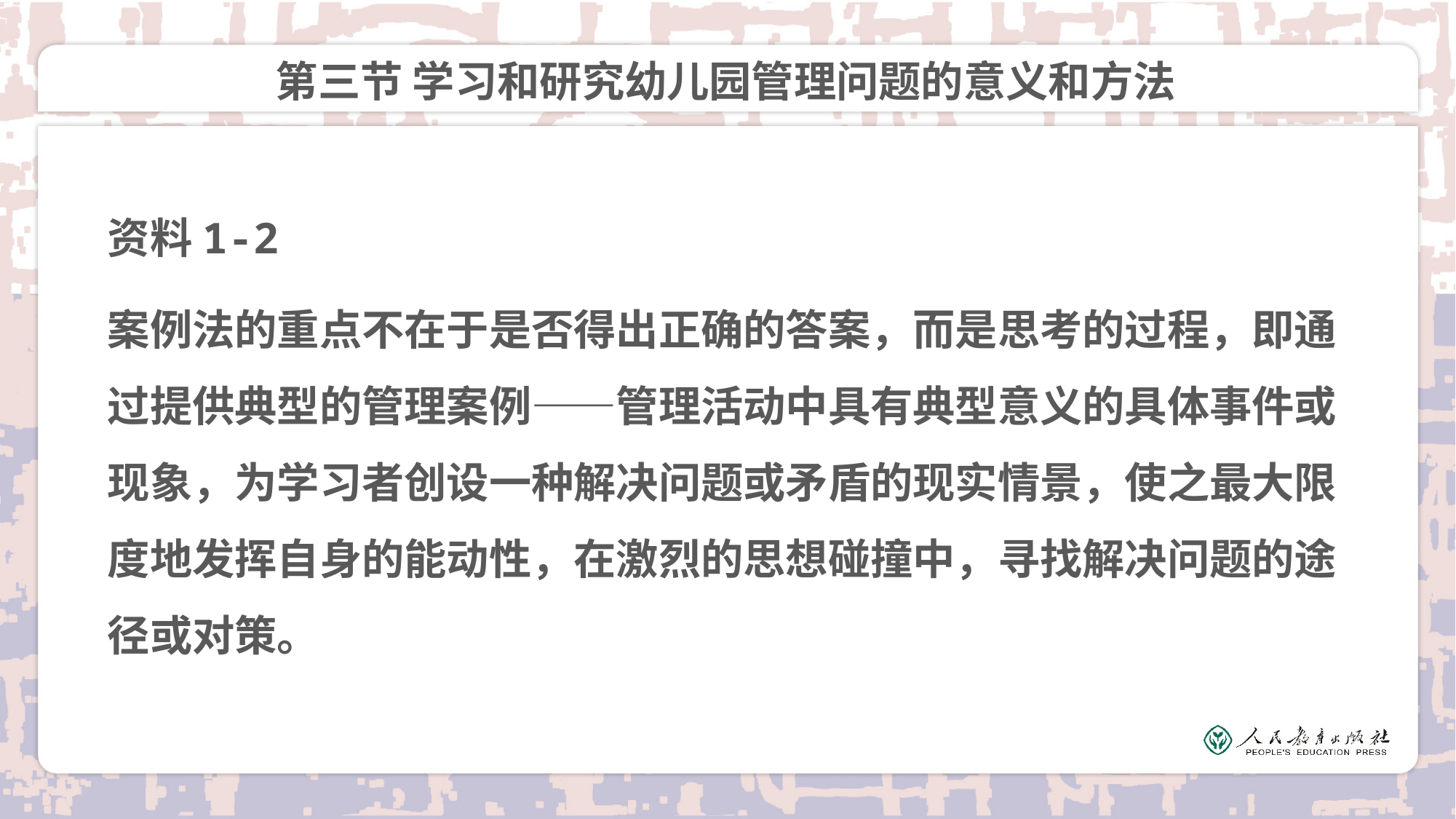

# 第三节 学习和研究幼儿园管理问题的意义和方法
资料1-2
案例法的重点不在于是否得出正确的答案，而是思考的过程，即通过提供典型的管理案例——管理活动中具有典型意义的具体事件或现象，为学习者创设一种解决问题或矛盾的现实情景，使之最大限度地发挥自身的能动性，在激烈的思想碰撞中，寻找解决问题的途径或对策。